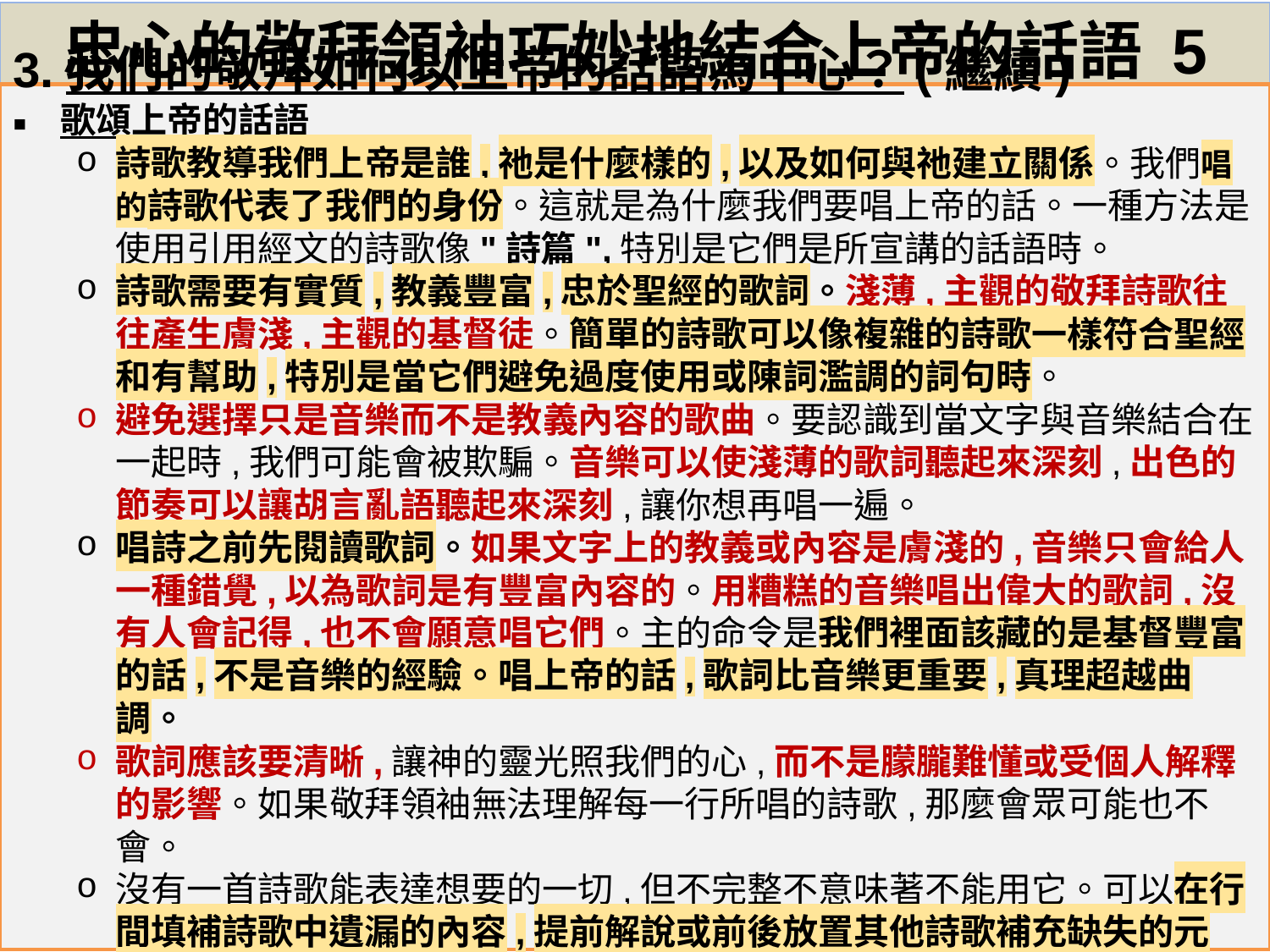

# 忠心的敬拜領袖巧妙地結合上帝的話語 5
3.我們的敬拜如何以上帝的話語為中心？(繼續)
歌頌上帝的話語
詩歌教導我們上帝是誰,祂是什麼樣的,以及如何與祂建立關係。我們唱的詩歌代表了我們的身份。這就是為什麼我們要唱上帝的話。一種方法是使用引用經文的詩歌像"詩篇",特別是它們是所宣講的話語時。
詩歌需要有實質,教義豐富,忠於聖經的歌詞。淺薄,主觀的敬拜詩歌往往產生膚淺,主觀的基督徒。簡單的詩歌可以像複雜的詩歌一樣符合聖經和有幫助,特別是當它們避免過度使用或陳詞濫調的詞句時。
避免選擇只是音樂而不是教義內容的歌曲。要認識到當文字與音樂結合在一起時,我們可能會被欺騙。音樂可以使淺薄的歌詞聽起來深刻,出色的節奏可以讓胡言亂語聽起來深刻,讓你想再唱一遍。
唱詩之前先閱讀歌詞。如果文字上的教義或內容是膚淺的,音樂只會給人一種錯覺,以為歌詞是有豐富內容的。用糟糕的音樂唱出偉大的歌詞,沒有人會記得,也不會願意唱它們。主的命令是我們裡面該藏的是基督豐富的話,不是音樂的經驗。唱上帝的話,歌詞比音樂更重要,真理超越曲調。
歌詞應該要清晰,讓神的靈光照我們的心,而不是朦朧難懂或受個人解釋的影響。如果敬拜領袖無法理解每一行所唱的詩歌,那麼會眾可能也不會。
沒有一首詩歌能表達想要的一切,但不完整不意味著不能用它。可以在行間填補詩歌中遺漏的內容,提前解說或前後放置其他詩歌補充缺失的元素。